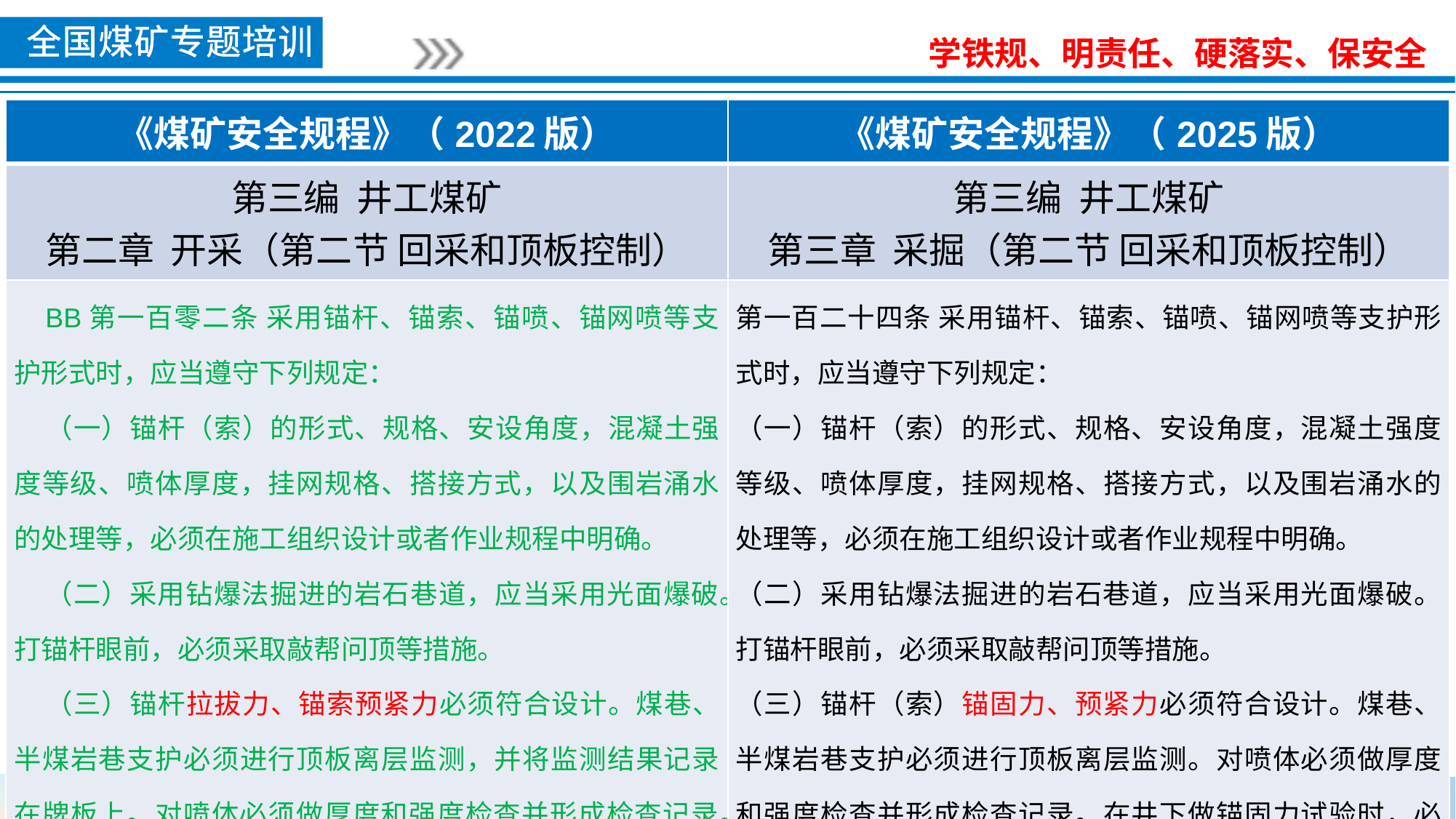

| 《煤矿安全规程》（2022版） | 《煤矿安全规程》（2025版） |
| --- | --- |
| 第三编 井工煤矿 第二章 开采（第二节 回采和顶板控制） | 第三编 井工煤矿 第三章 采掘（第二节 回采和顶板控制） |
| BB第一百零二条 采用锚杆、锚索、锚喷、锚网喷等支护形式时，应当遵守下列规定： （一）锚杆（索）的形式、规格、安设角度，混凝土强度等级、喷体厚度，挂网规格、搭接方式，以及围岩涌水的处理等，必须在施工组织设计或者作业规程中明确。 （二）采用钻爆法掘进的岩石巷道，应当采用光面爆破。打锚杆眼前，必须采取敲帮问顶等措施。 （三）锚杆拉拔力、锚索预紧力必须符合设计。煤巷、半煤岩巷支护必须进行顶板离层监测，并将监测结果记录在牌板上。对喷体必须做厚度和强度检查并形成检查记录。在井下做锚固力试验时，必须有安全措施。 | 第一百二十四条 采用锚杆、锚索、锚喷、锚网喷等支护形式时，应当遵守下列规定： （一）锚杆（索）的形式、规格、安设角度，混凝土强度等级、喷体厚度，挂网规格、搭接方式，以及围岩涌水的处理等，必须在施工组织设计或者作业规程中明确。 （二）采用钻爆法掘进的岩石巷道，应当采用光面爆破。打锚杆眼前，必须采取敲帮问顶等措施。 （三）锚杆（索）锚固力、预紧力必须符合设计。煤巷、半煤岩巷支护必须进行顶板离层监测。对喷体必须做厚度和强度检查并形成检查记录。在井下做锚固力试验时，必须有安全措施。 |